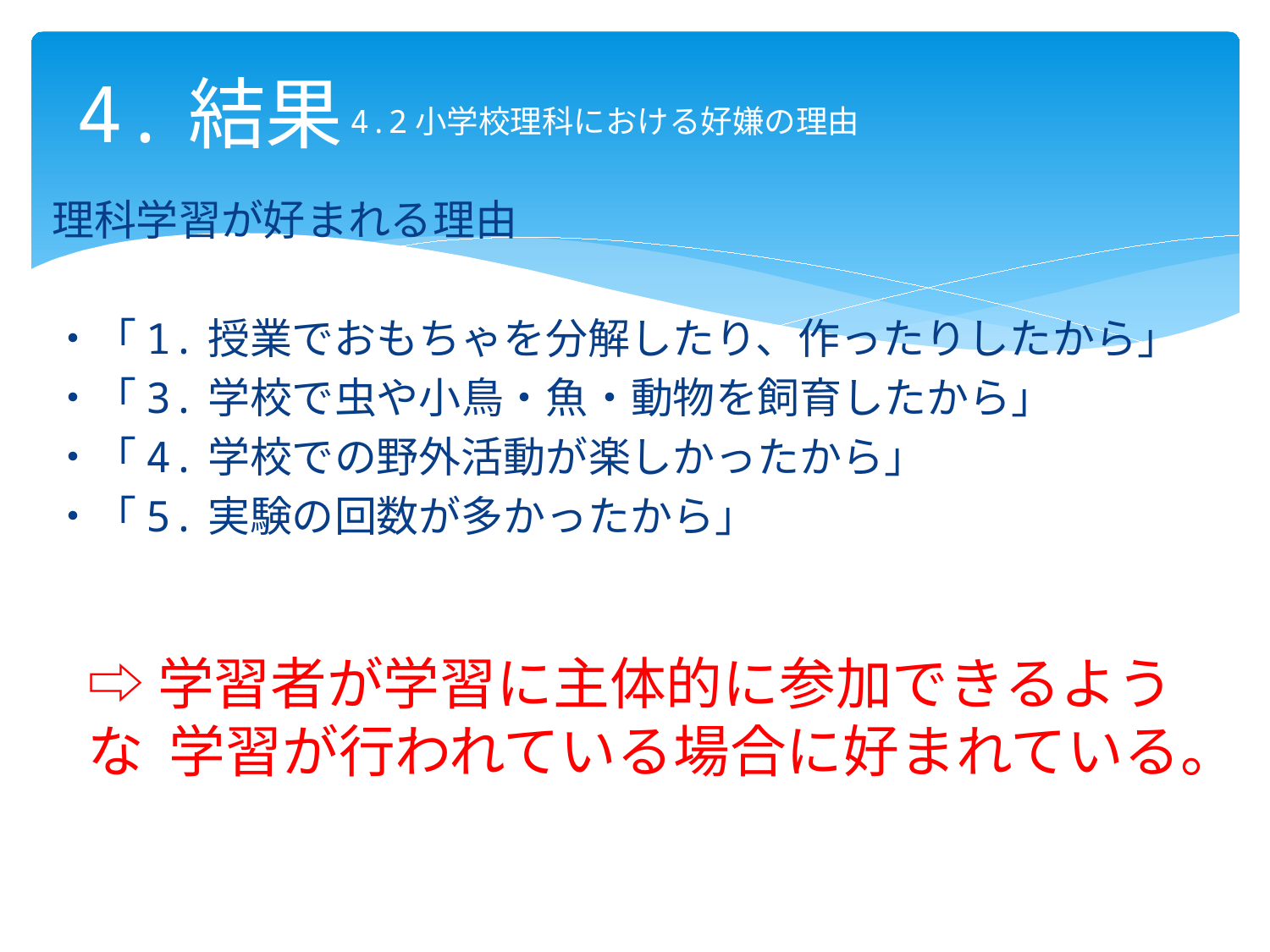

# 4.結果
4.2小学校理科における好嫌の理由

理科学習が好まれる理由

・「1.授業でおもちゃを分解したり、作ったりしたから」
・「3.学校で虫や小鳥・魚・動物を飼育したから」
・「4.学校での野外活動が楽しかったから」
・「5.実験の回数が多かったから」

⇨学習者が学習に主体的に参加できるような  学習が行われている場合に好まれている。